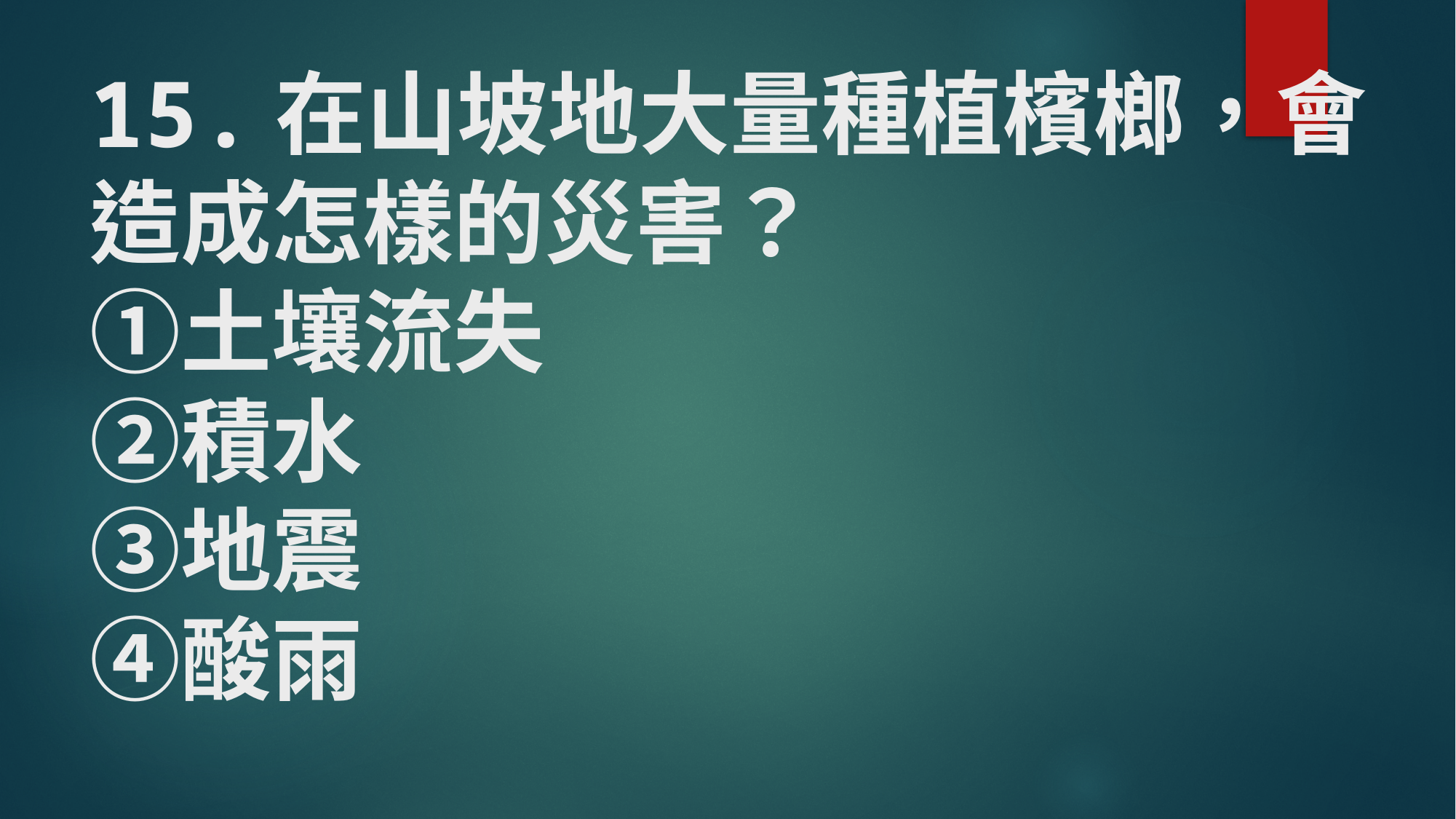

# 15.在山坡地大量種植檳榔，會 造成怎樣的災害？ ①土壤流失 ②積水 ③地震 ④酸雨